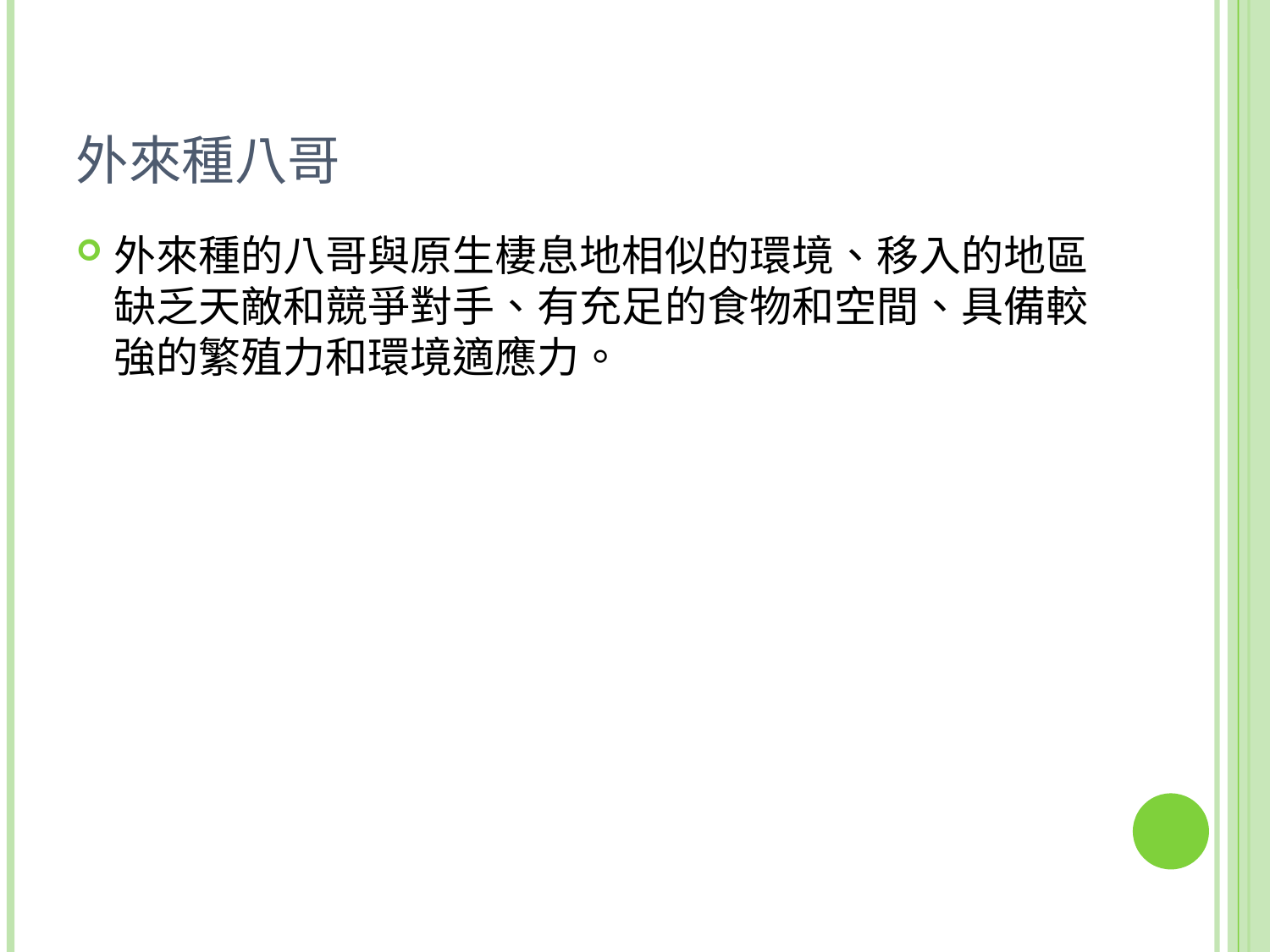

# 外來種八哥
外來種的八哥與原生棲息地相似的環境、移入的地區缺乏天敵和競爭對手、有充足的食物和空間、具備較強的繁殖力和環境適應力。